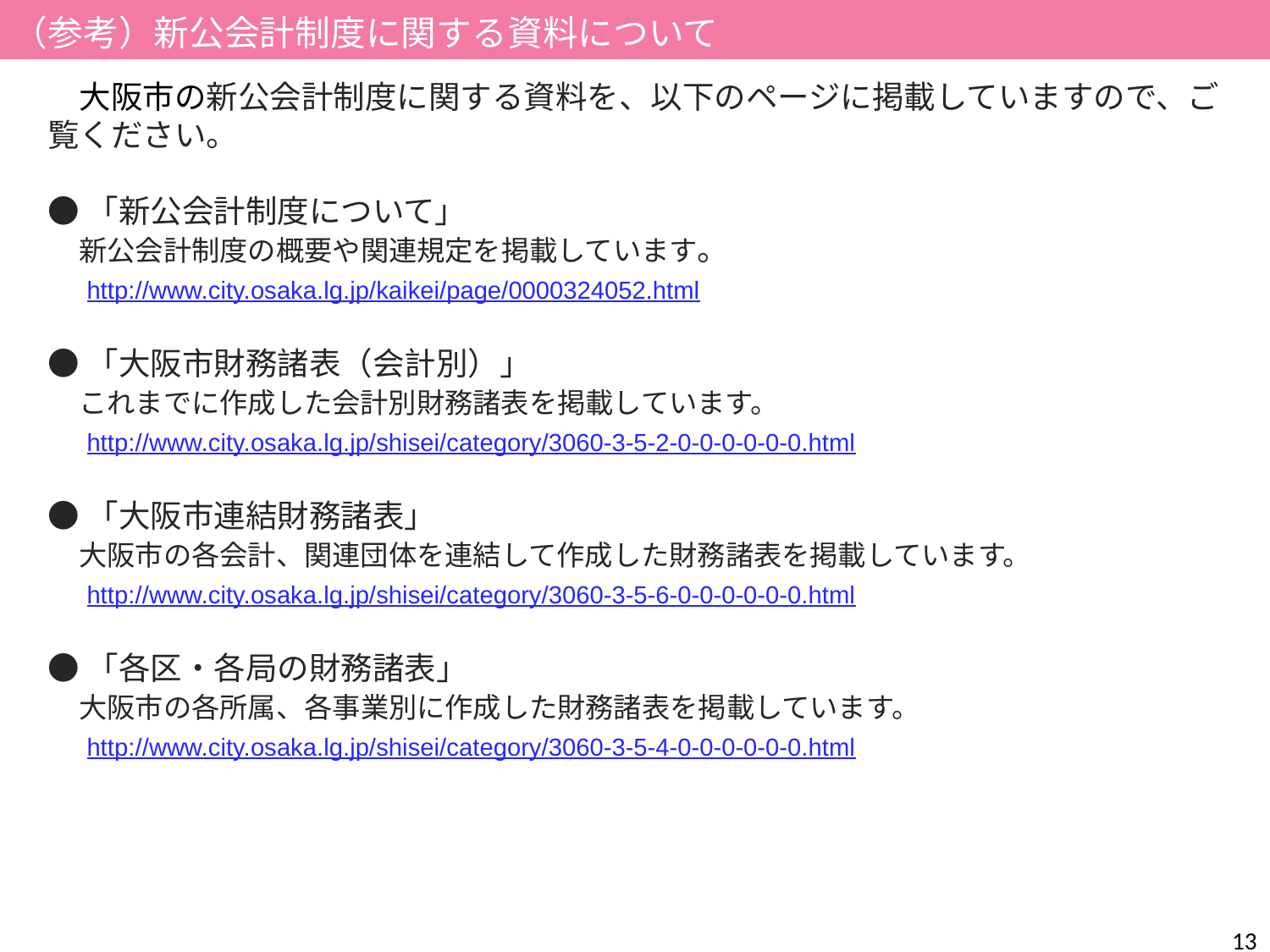

|  |
| --- |
（参考）新公会計制度に関する資料について
　大阪市の新公会計制度に関する資料を、以下のページに掲載していますので、ご覧ください。

●「新公会計制度について」
　新公会計制度の概要や関連規定を掲載しています。
　http://www.city.osaka.lg.jp/kaikei/page/0000324052.html

●「大阪市財務諸表（会計別）」
　これまでに作成した会計別財務諸表を掲載しています。
　http://www.city.osaka.lg.jp/shisei/category/3060-3-5-2-0-0-0-0-0-0.html

●「大阪市連結財務諸表」
　大阪市の各会計、関連団体を連結して作成した財務諸表を掲載しています。
　http://www.city.osaka.lg.jp/shisei/category/3060-3-5-6-0-0-0-0-0-0.html

●「各区・各局の財務諸表」
　大阪市の各所属、各事業別に作成した財務諸表を掲載しています。
　http://www.city.osaka.lg.jp/shisei/category/3060-3-5-4-0-0-0-0-0-0.html

13